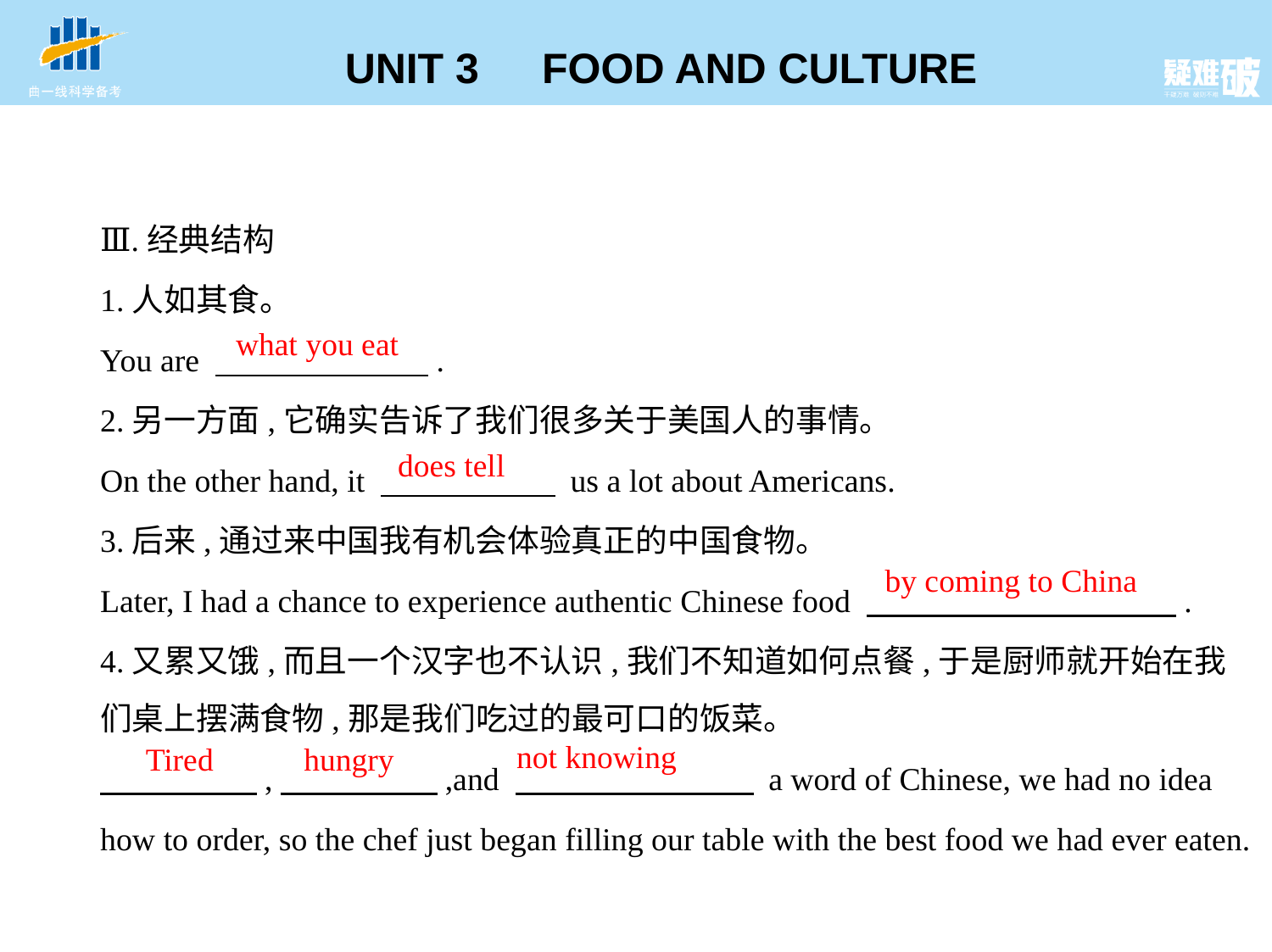

Ⅲ.经典结构
1.人如其食。
You are 　　　　　　   .
2.另一方面,它确实告诉了我们很多关于美国人的事情。
On the other hand, it 　　　　　   us a lot about Americans.
3.后来,通过来中国我有机会体验真正的中国食物。
Later, I had a chance to experience authentic Chinese food 　　　　　　　　　   .
4.又累又饿,而且一个汉字也不认识,我们不知道如何点餐,于是厨师就开始在我
们桌上摆满食物,那是我们吃过的最可口的饭菜。
　　　　    ,　　　　    ,and 　　　　　　　   a word of Chinese, we had no idea
how to order, so the chef just began filling our table with the best food we had ever eaten.
what you eat
does tell
by coming to China
not knowing
Tired
hungry